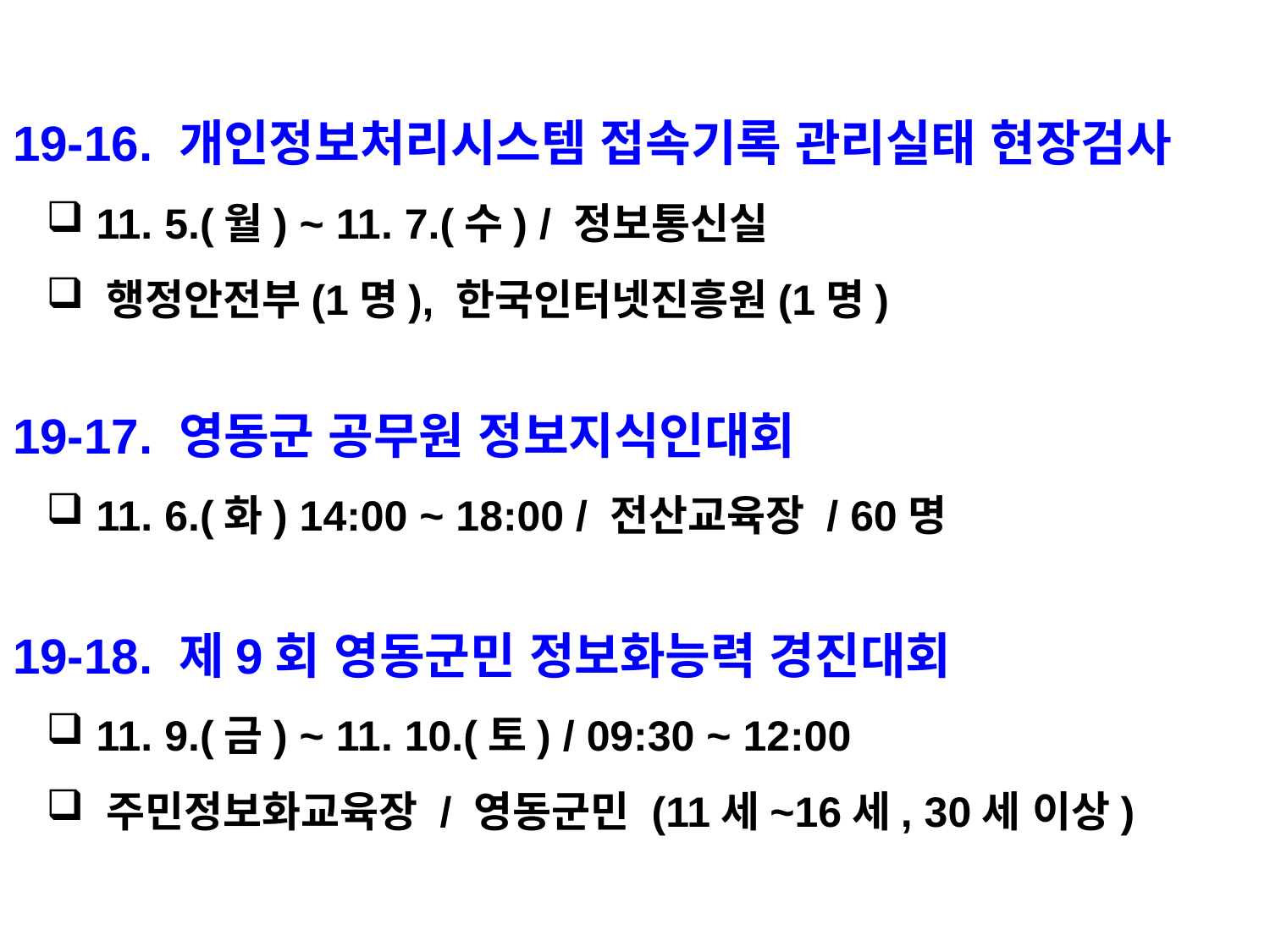

19-16. 개인정보처리시스템 접속기록 관리실태 현장검사
 11. 5.(월) ~ 11. 7.(수) / 정보통신실
 행정안전부(1명), 한국인터넷진흥원(1명)
19-17. 영동군 공무원 정보지식인대회
 11. 6.(화) 14:00 ~ 18:00 / 전산교육장 / 60명
19-18. 제9회 영동군민 정보화능력 경진대회
 11. 9.(금) ~ 11. 10.(토) / 09:30 ~ 12:00
 주민정보화교육장 / 영동군민 (11세~16세, 30세 이상)